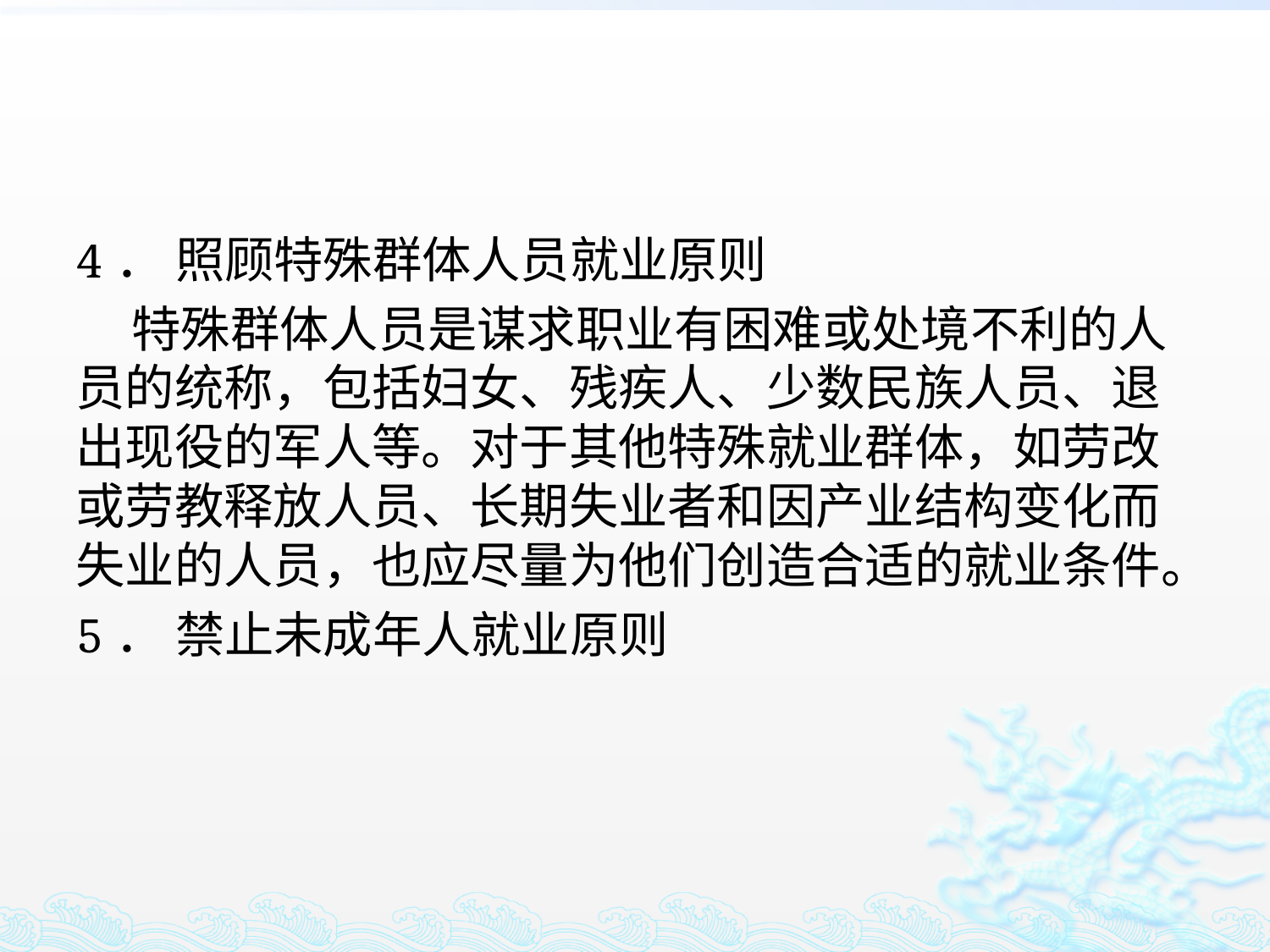

#
4． 照顾特殊群体人员就业原则
    特殊群体人员是谋求职业有困难或处境不利的人员的统称，包括妇女、残疾人、少数民族人员、退出现役的军人等。对于其他特殊就业群体，如劳改或劳教释放人员、长期失业者和因产业结构变化而失业的人员，也应尽量为他们创造合适的就业条件。
5． 禁止未成年人就业原则